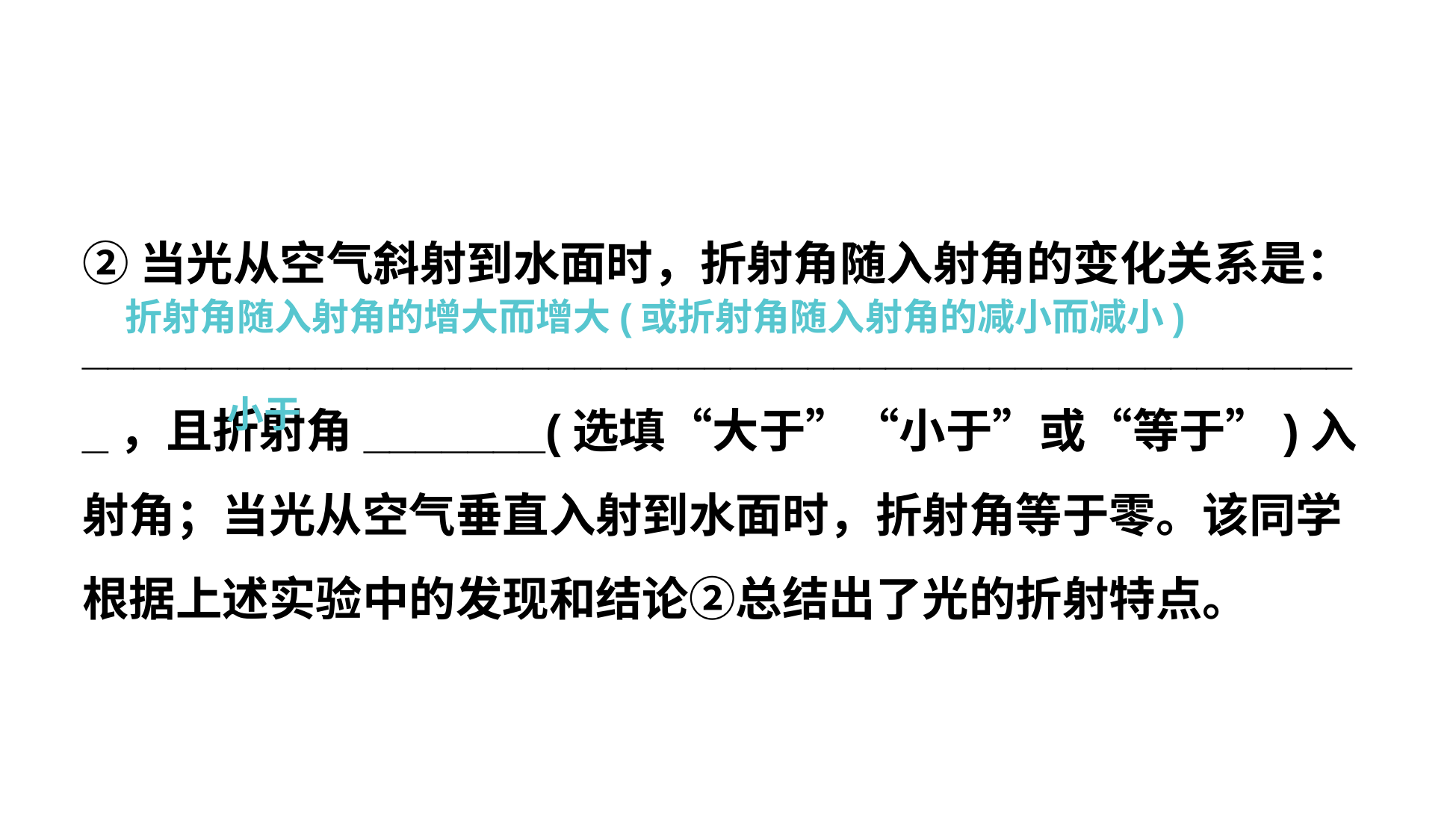

②当光从空气斜射到水面时，折射角随入射角的变化关系是：__________________________________________________，且折射角_______(选填“大于”“小于”或“等于”)入射角；当光从空气垂直入射到水面时，折射角等于零。该同学根据上述实验中的发现和结论②总结出了光的折射特点。
折射角随入射角的增大而增大(或折射角随入射角的减小而减小)
小于